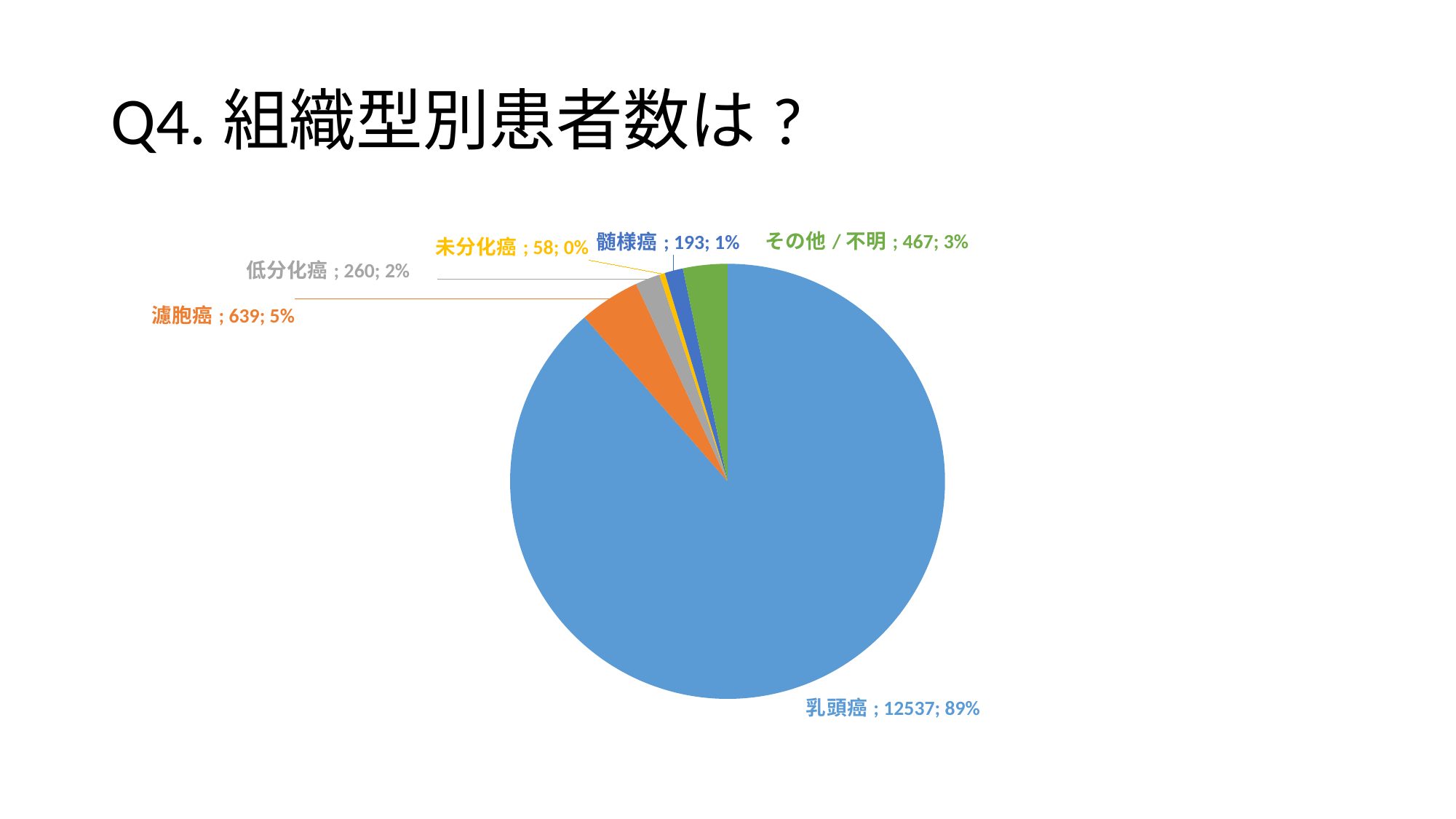

# Q4.組織型別患者数は?

### Chart

| Category | 列1 |
|---|---|
| 乳頭癌 | 12537.0 |
| 濾胞癌 | 639.0 |
| 低分化癌 | 260.0 |
| 未分化癌 | 58.0 |
| 髄様癌 | 193.0 |
| その他/不明 | 467.0 |